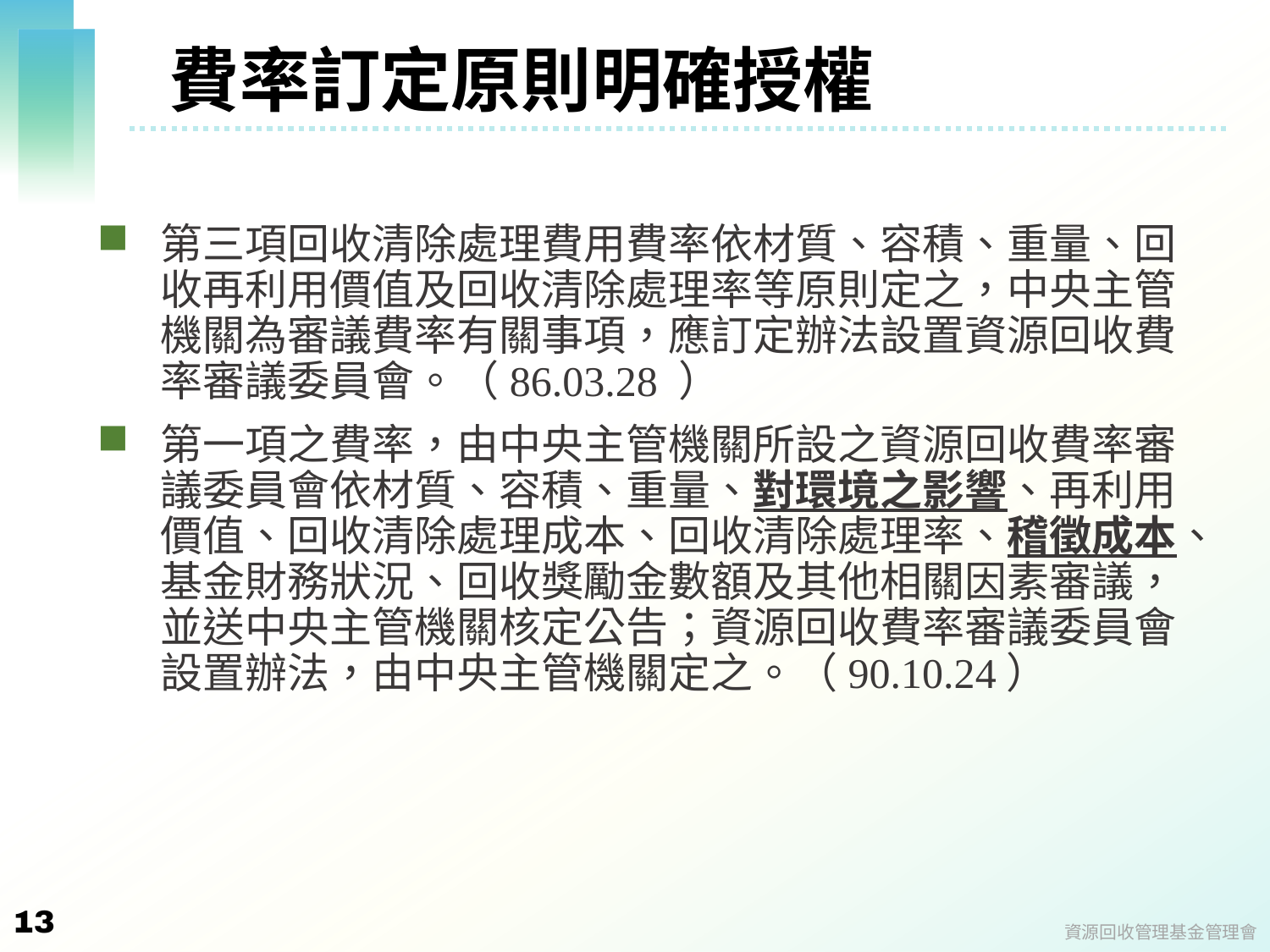

# 費率訂定原則明確授權

第三項回收清除處理費用費率依材質、容積、重量、回收再利用價值及回收清除處理率等原則定之，中央主管機關為審議費率有關事項，應訂定辦法設置資源回收費率審議委員會。（86.03.28 ）
第一項之費率，由中央主管機關所設之資源回收費率審議委員會依材質、容積、重量、對環境之影響、再利用價值、回收清除處理成本、回收清除處理率、稽徵成本、基金財務狀況、回收獎勵金數額及其他相關因素審議，並送中央主管機關核定公告；資源回收費率審議委員會設置辦法，由中央主管機關定之。（90.10.24）
13